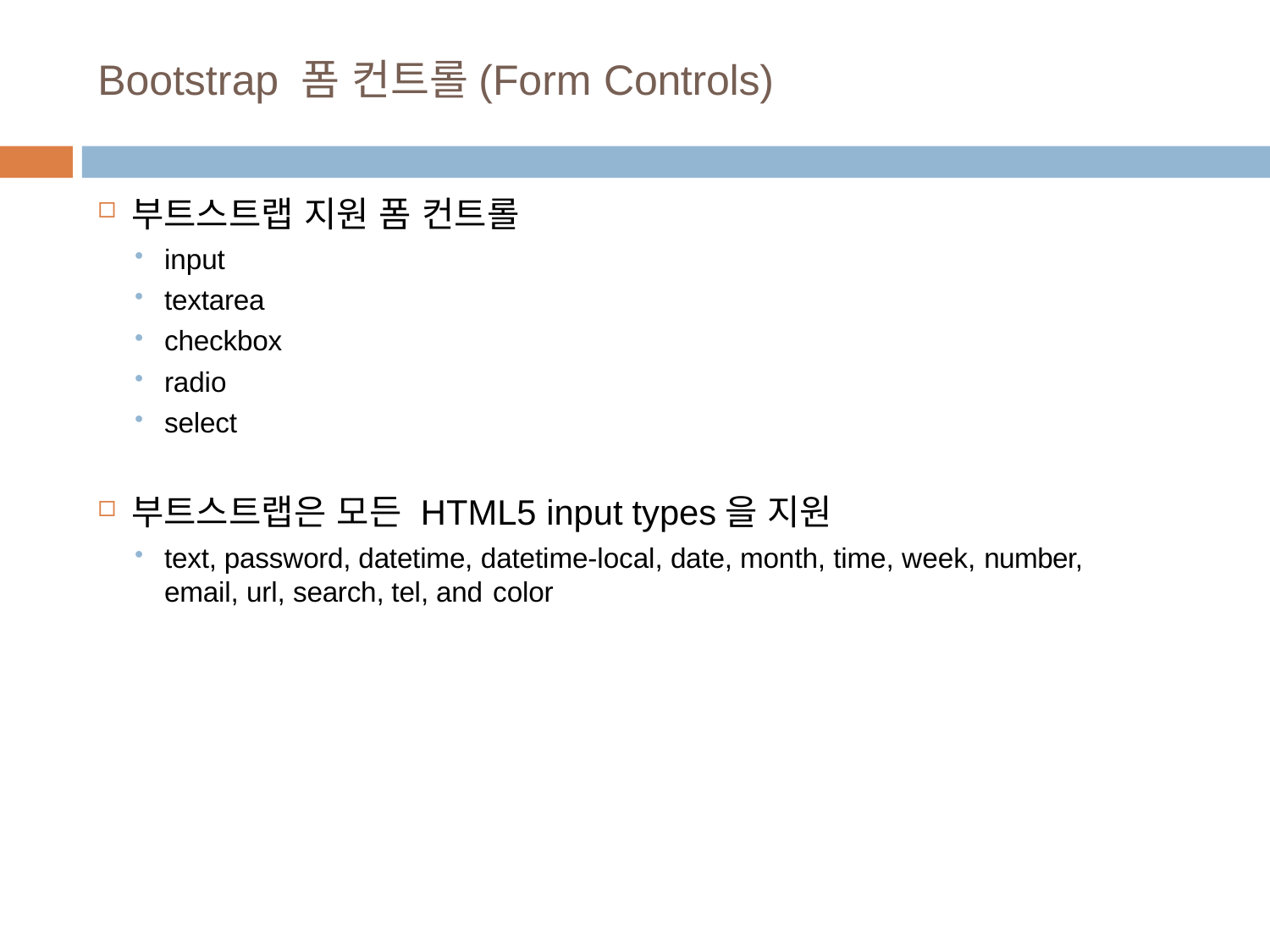

# Bootstrap 폼 컨트롤(Form Controls)
부트스트랩 지원 폼 컨트롤
input
textarea
checkbox
radio
select

부트스트랩은 모든 HTML5 input types을 지원
text, password, datetime, datetime-local, date, month, time, week, number,  email, url, search, tel, and color